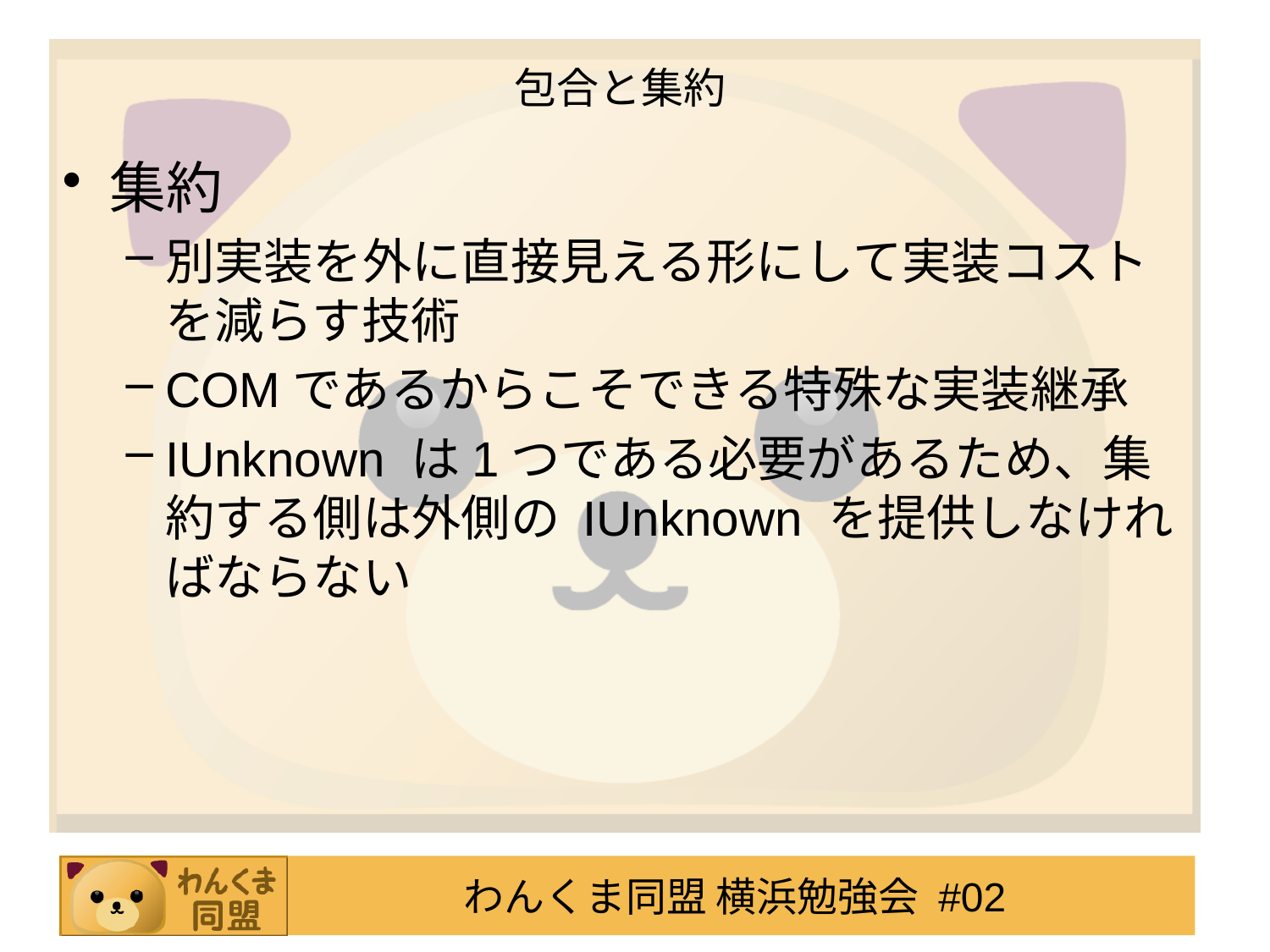

# 包合と集約
集約
別実装を外に直接見える形にして実装コストを減らす技術
COMであるからこそできる特殊な実装継承
IUnknown は1つである必要があるため、集約する側は外側の IUnknown を提供しなければならない